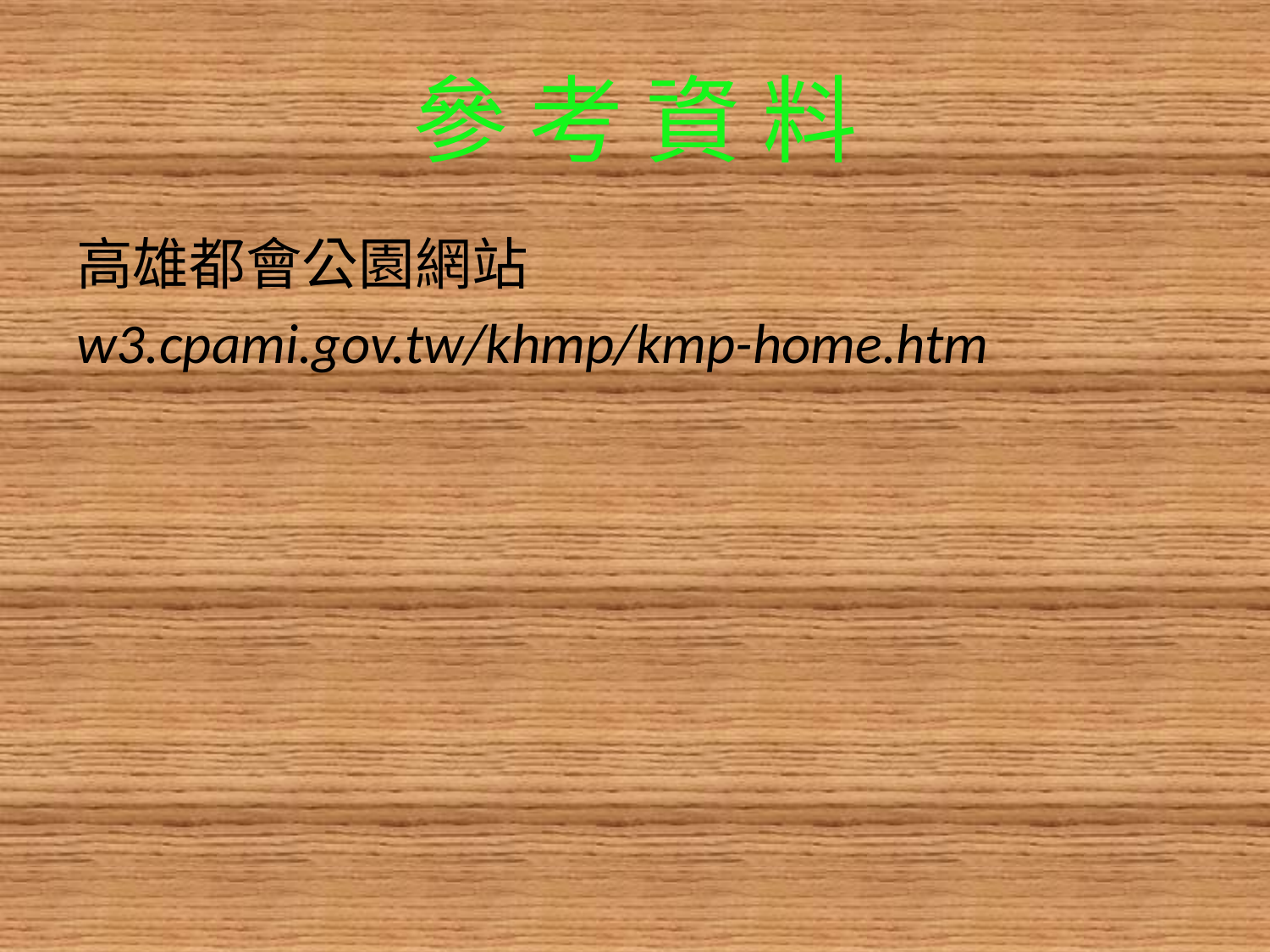

# 參 考 資 料
高雄都會公園網站
w3.cpami.gov.tw/khmp/kmp-home.htm